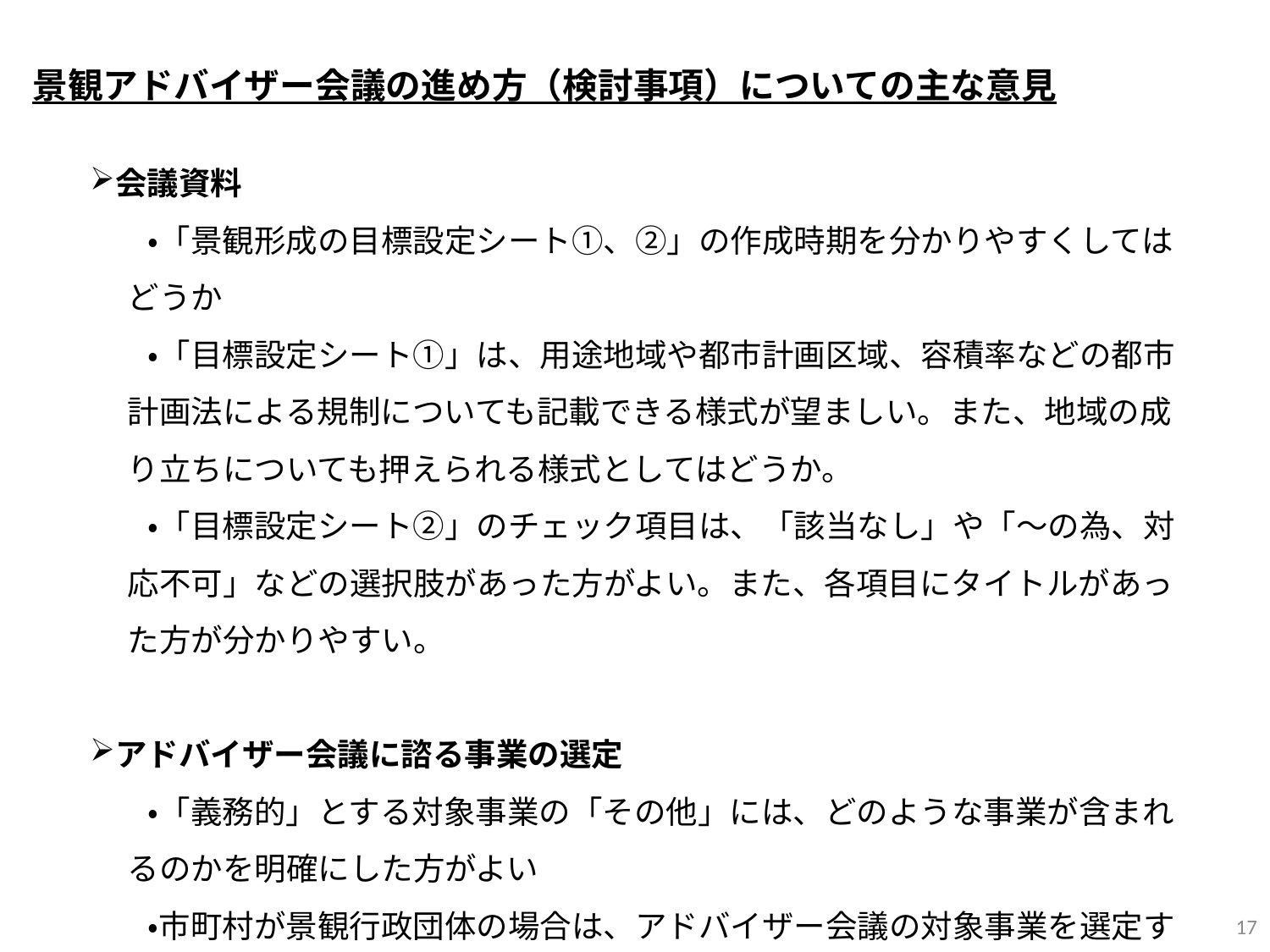

景観アドバイザー会議の進め方（検討事項）についての主な意見
会議資料
　　　・「景観形成の目標設定シート①、②」の作成時期を分かりやすくしてはどうか
　　　・「目標設定シート①」は、用途地域や都市計画区域、容積率などの都市計画法による規制についても記載できる様式が望ましい。また、地域の成り立ちについても押えられる様式としてはどうか。
　　　・「目標設定シート②」のチェック項目は、「該当なし」や「～の為、対応不可」などの選択肢があった方がよい。また、各項目にタイトルがあった方が分かりやすい。

アドバイザー会議に諮る事業の選定
　　　・「義務的」とする対象事業の「その他」には、どのような事業が含まれるのかを明確にした方がよい
　　　・市町村が景観行政団体の場合は、アドバイザー会議の対象事業を選定する際に、市町村の意見も取り入れてはどうか
17